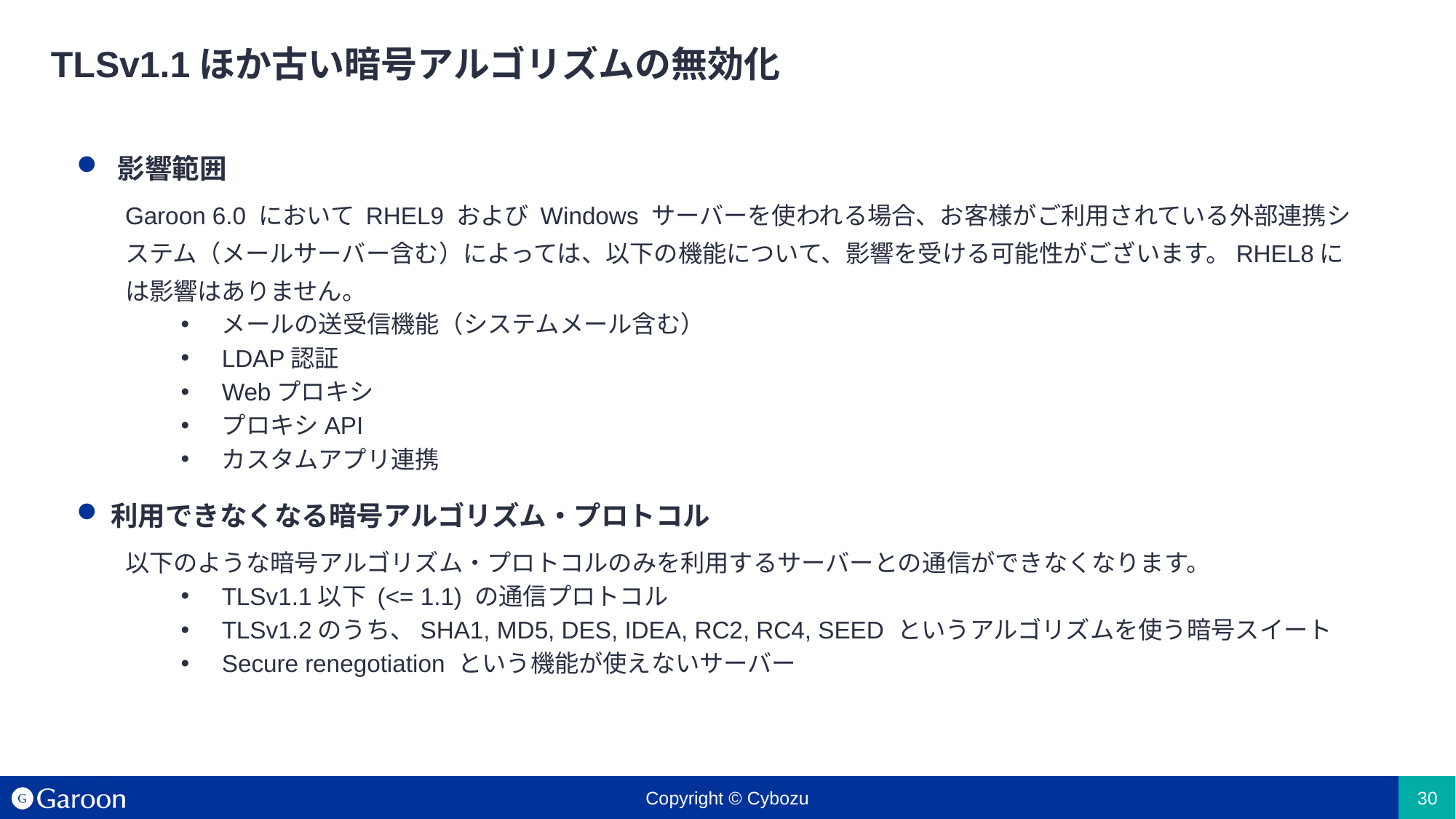

# TLSv1.1ほか古い暗号アルゴリズムの無効化
影響範囲
Garoon 6.0 において RHEL9 および Windows サーバーを使われる場合、お客様がご利用されている外部連携システム（メールサーバー含む）によっては、以下の機能について、影響を受ける可能性がございます。RHEL8には影響はありません。
メールの送受信機能（システムメール含む）
LDAP認証
Webプロキシ
プロキシAPI
カスタムアプリ連携
利用できなくなる暗号アルゴリズム・プロトコル
以下のような暗号アルゴリズム・プロトコルのみを利用するサーバーとの通信ができなくなります。
TLSv1.1以下 (<= 1.1) の通信プロトコル
TLSv1.2のうち、SHA1, MD5, DES, IDEA, RC2, RC4, SEED というアルゴリズムを使う暗号スイート
Secure renegotiation という機能が使えないサーバー